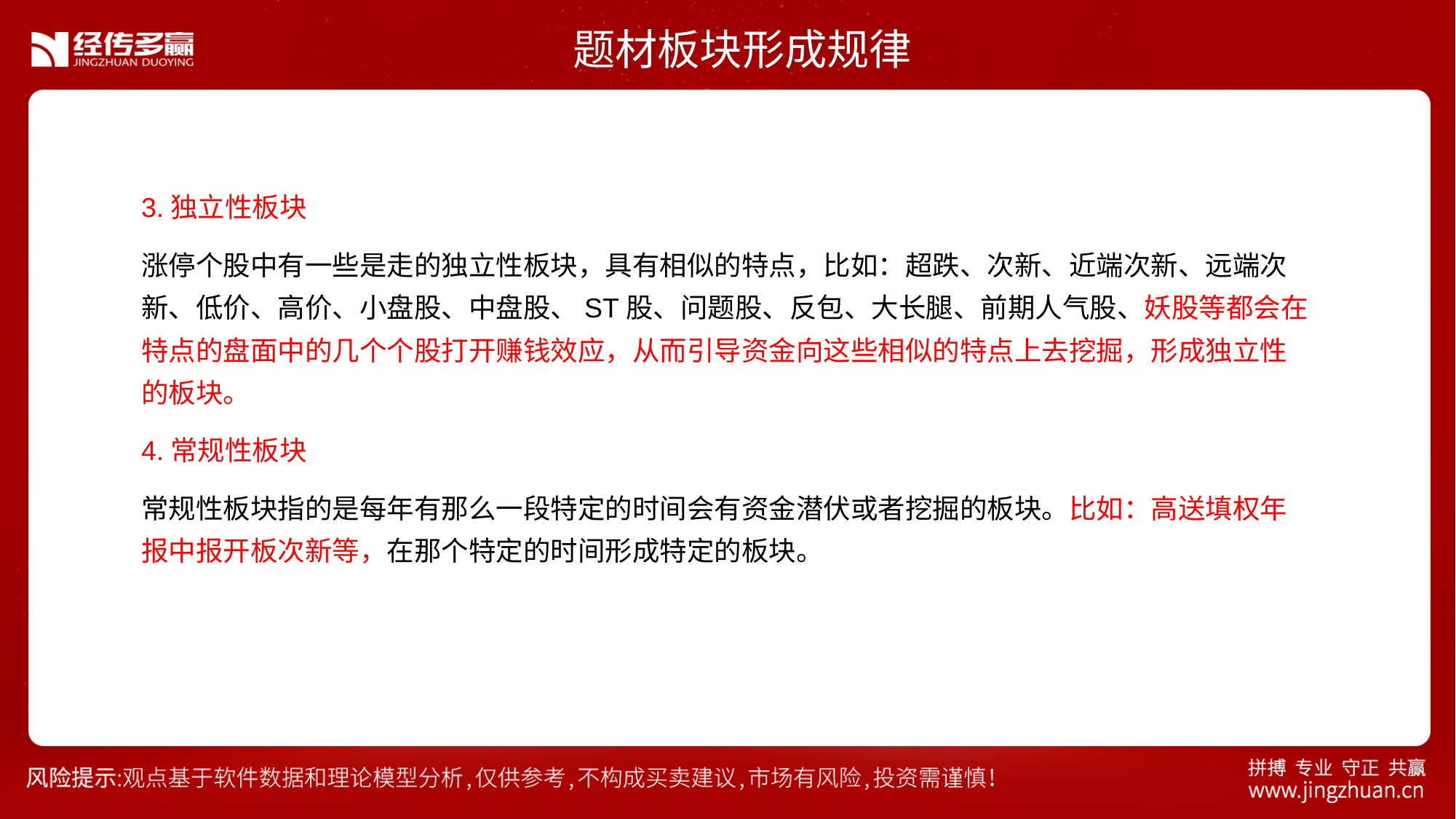

题材板块形成规律
3.独立性板块
涨停个股中有一些是走的独立性板块，具有相似的特点，比如：超跌、次新、近端次新、远端次新、低价、高价、小盘股、中盘股、ST股、问题股、反包、大长腿、前期人气股、妖股等都会在特点的盘面中的几个个股打开赚钱效应，从而引导资金向这些相似的特点上去挖掘，形成独立性的板块。
4.常规性板块
常规性板块指的是每年有那么一段特定的时间会有资金潜伏或者挖掘的板块。比如：高送填权年报中报开板次新等，在那个特定的时间形成特定的板块。